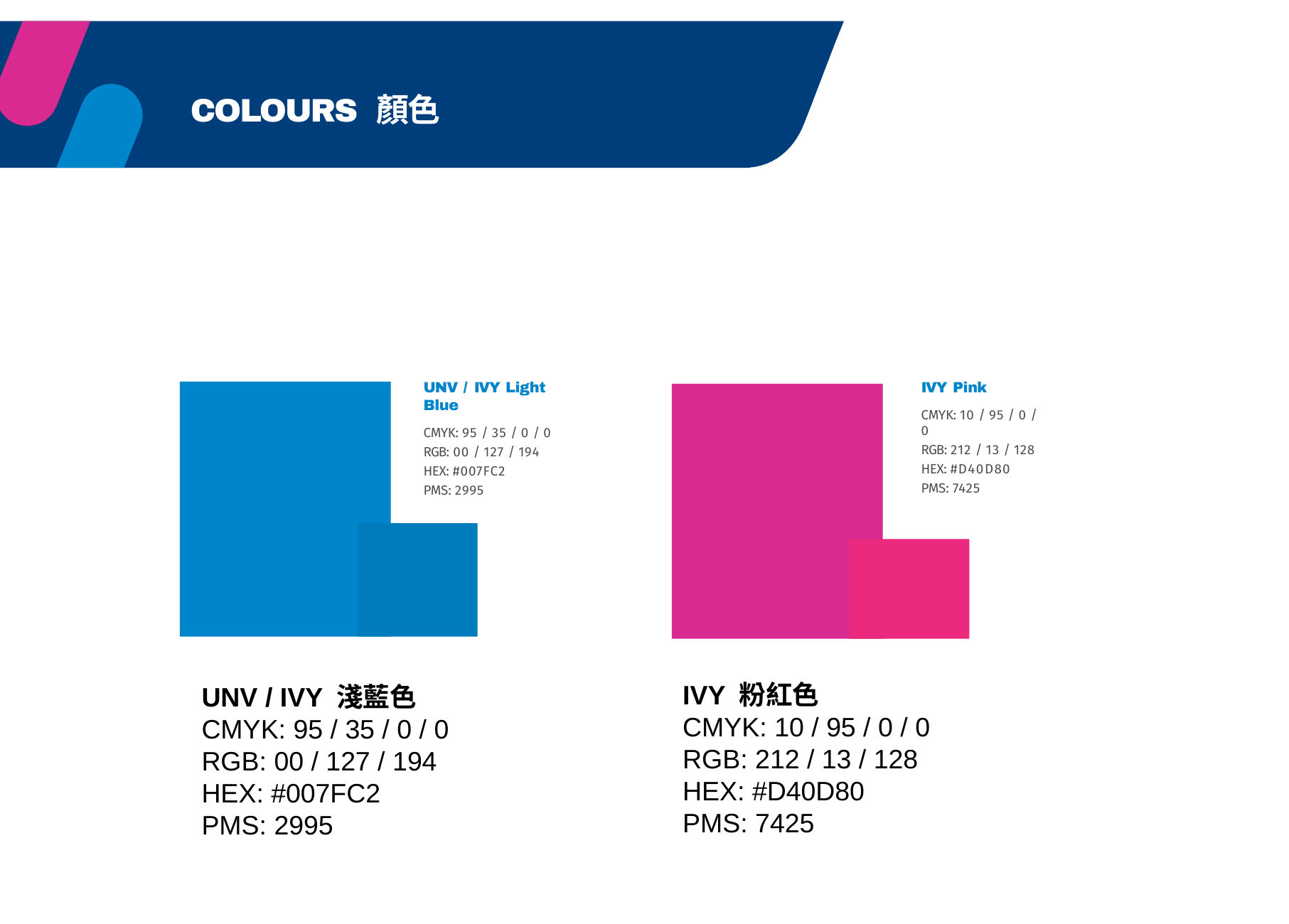

# COLOURS 顏色
UNV / IVY Light Blue
CMYK: 95 / 35 / 0 / 0
RGB: 00 / 127 / 194 HEX: #007FC2
PMS: 2995
IVY Pink
CMYK: 10 / 95 / 0 / 0
RGB: 212 / 13 / 128 HEX: #D40D80 PMS: 7425

IVY 粉紅色
CMYK: 10 / 95 / 0 / 0
RGB: 212 / 13 / 128
HEX: #D40D80
PMS: 7425

UNV / IVY 淺藍色
CMYK: 95 / 35 / 0 / 0
RGB: 00 / 127 / 194
HEX: #007FC2
PMS: 2995